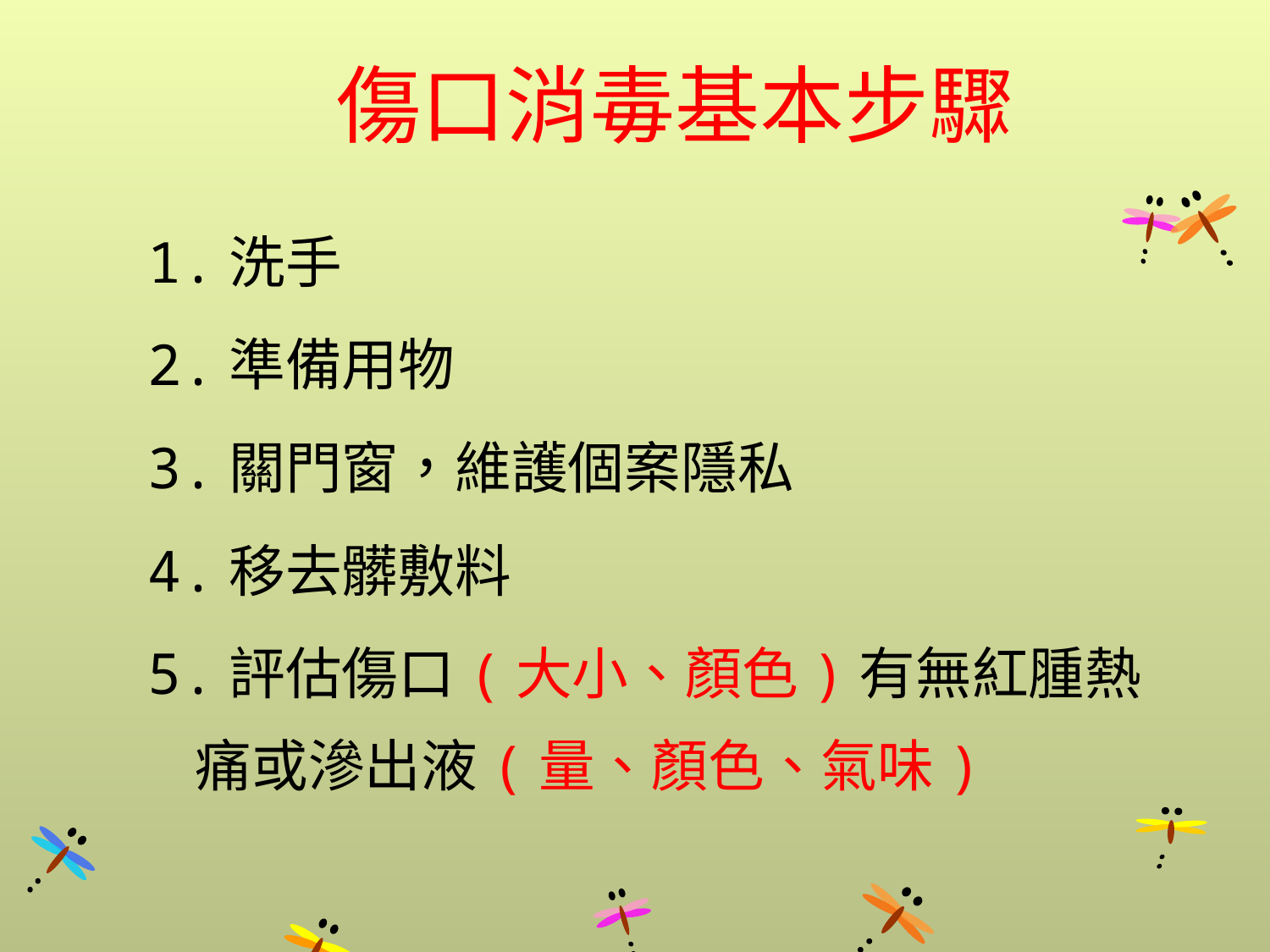

# 傷口消毒基本步驟
1.洗手
2.準備用物
3.關門窗，維護個案隱私
4.移去髒敷料
5.評估傷口(大小、顏色)有無紅腫熱痛或滲出液(量、顏色、氣味)